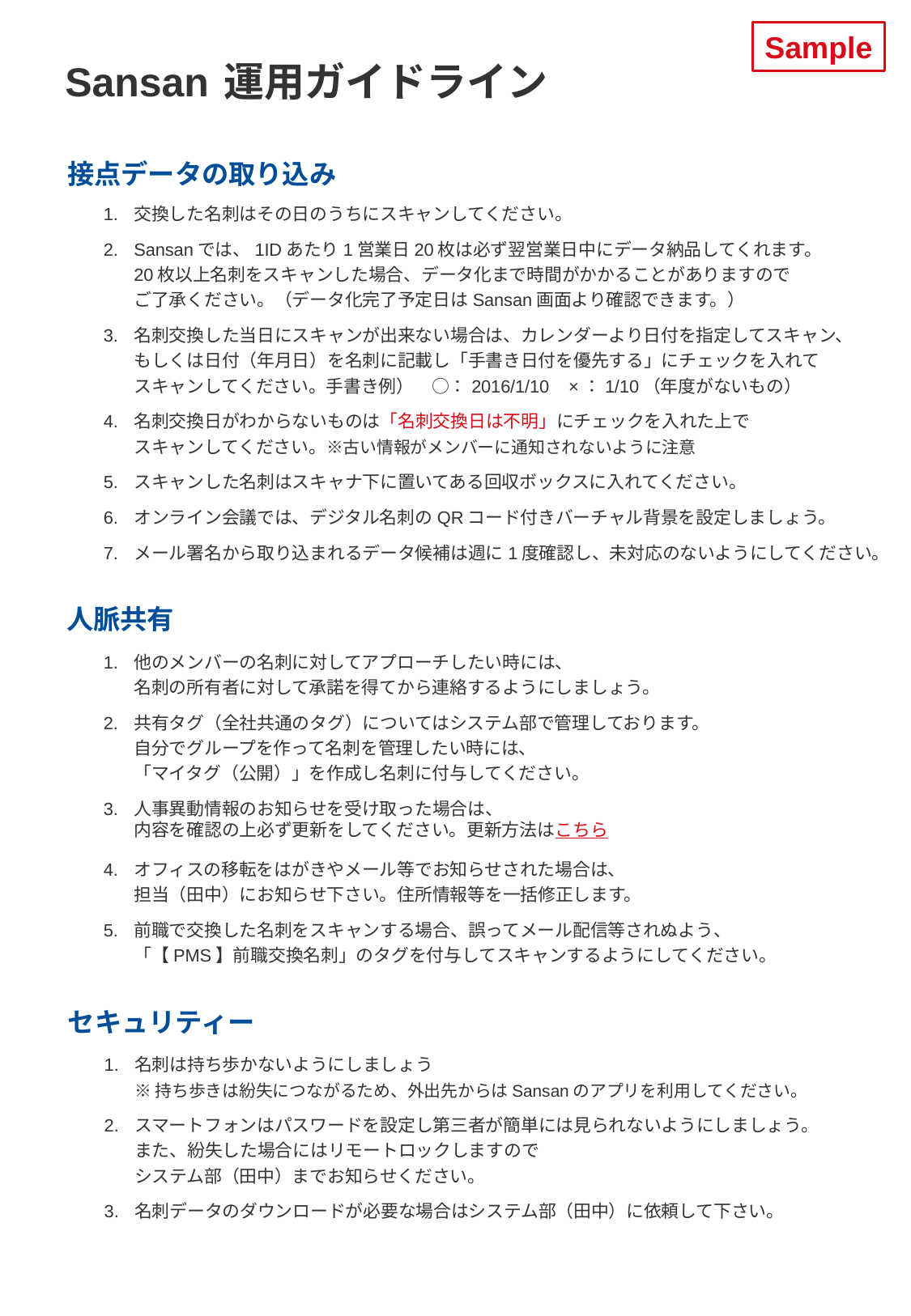

Sample
Sansan運用ガイドライン
接点データの取り込み
交換した名刺はその日のうちにスキャンしてください。
Sansanでは、1IDあたり1営業日20枚は必ず翌営業日中にデータ納品してくれます。
20枚以上名刺をスキャンした場合、データ化まで時間がかかることがありますので
ご了承ください。（データ化完了予定日はSansan画面より確認できます。）
名刺交換した当日にスキャンが出来ない場合は、カレンダーより日付を指定してスキャン、
もしくは日付（年月日）を名刺に記載し「手書き日付を優先する」にチェックを入れて
スキャンしてください。手書き例）　○：2016/1/10    ×：1/10（年度がないもの）
名刺交換日がわからないものは「名刺交換日は不明」にチェックを入れた上で
スキャンしてください。※古い情報がメンバーに通知されないように注意
スキャンした名刺はスキャナ下に置いてある回収ボックスに入れてください。
オンライン会議では、デジタル名刺のQRコード付きバーチャル背景を設定しましょう。
メール署名から取り込まれるデータ候補は週に1度確認し、未対応のないようにしてください。
人脈共有
他のメンバーの名刺に対してアプローチしたい時には、
名刺の所有者に対して承諾を得てから連絡するようにしましょう。
共有タグ（全社共通のタグ）についてはシステム部で管理しております。
自分でグループを作って名刺を管理したい時には、
「マイタグ（公開）」を作成し名刺に付与してください。
人事異動情報のお知らせを受け取った場合は、
内容を確認の上必ず更新をしてください。更新方法はこちら
オフィスの移転をはがきやメール等でお知らせされた場合は、
担当（田中）にお知らせ下さい。住所情報等を一括修正します。
前職で交換した名刺をスキャンする場合、誤ってメール配信等されぬよう、
「【PMS】前職交換名刺」のタグを付与してスキャンするようにしてください。
セキュリティー
名刺は持ち歩かないようにしましょう
※ 持ち歩きは紛失につながるため、外出先からはSansanのアプリを利用してください。
スマートフォンはパスワードを設定し第三者が簡単には見られないようにしましょう。
また、紛失した場合にはリモートロックしますので
システム部（田中）までお知らせください。
名刺データのダウンロードが必要な場合はシステム部（田中）に依頼して下さい。